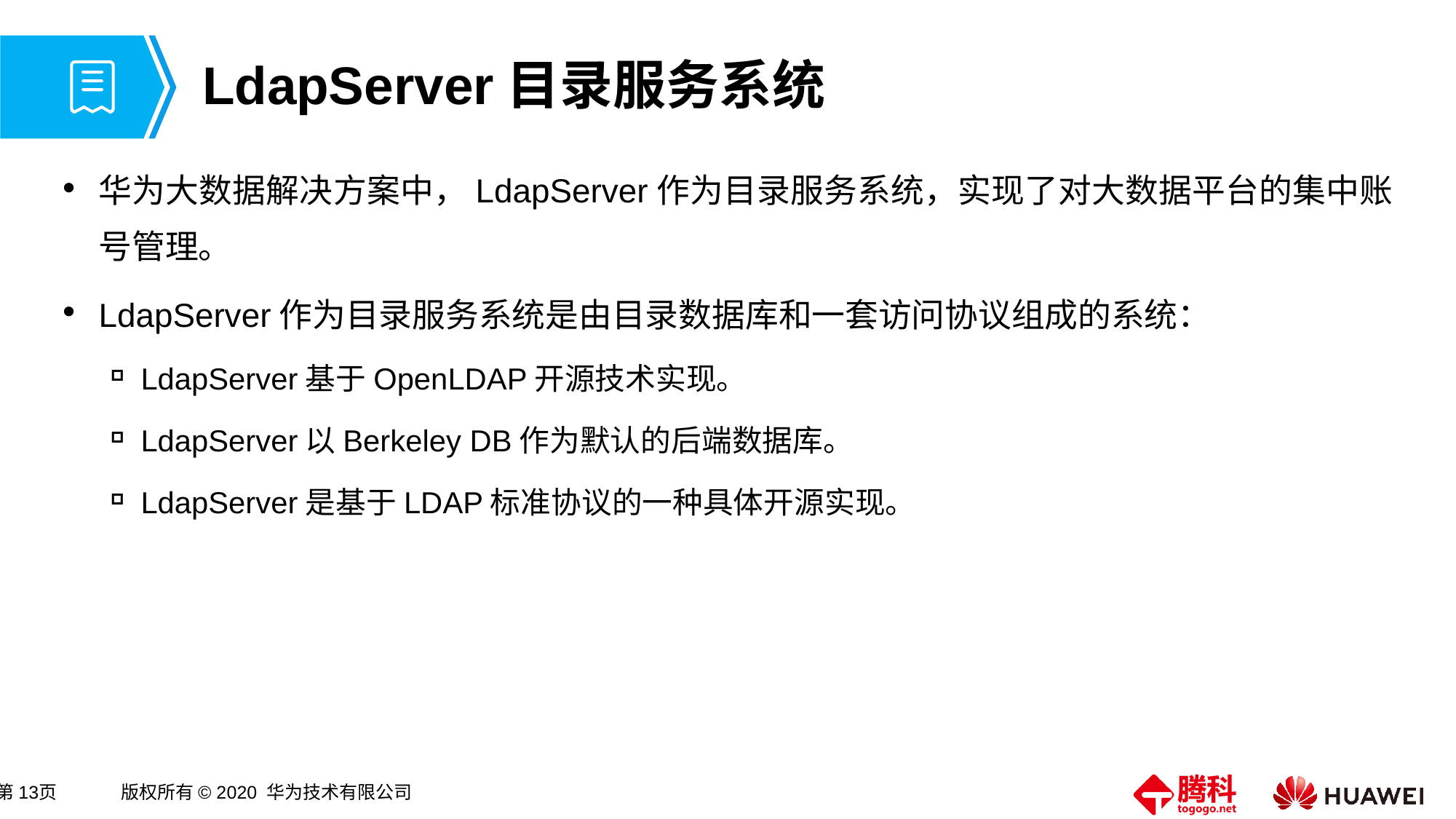

# LdapServer目录服务系统
华为大数据解决方案中，LdapServer作为目录服务系统，实现了对大数据平台的集中账号管理。
LdapServer作为目录服务系统是由目录数据库和一套访问协议组成的系统：
LdapServer基于OpenLDAP开源技术实现。
LdapServer以Berkeley DB作为默认的后端数据库。
LdapServer是基于LDAP标准协议的一种具体开源实现。